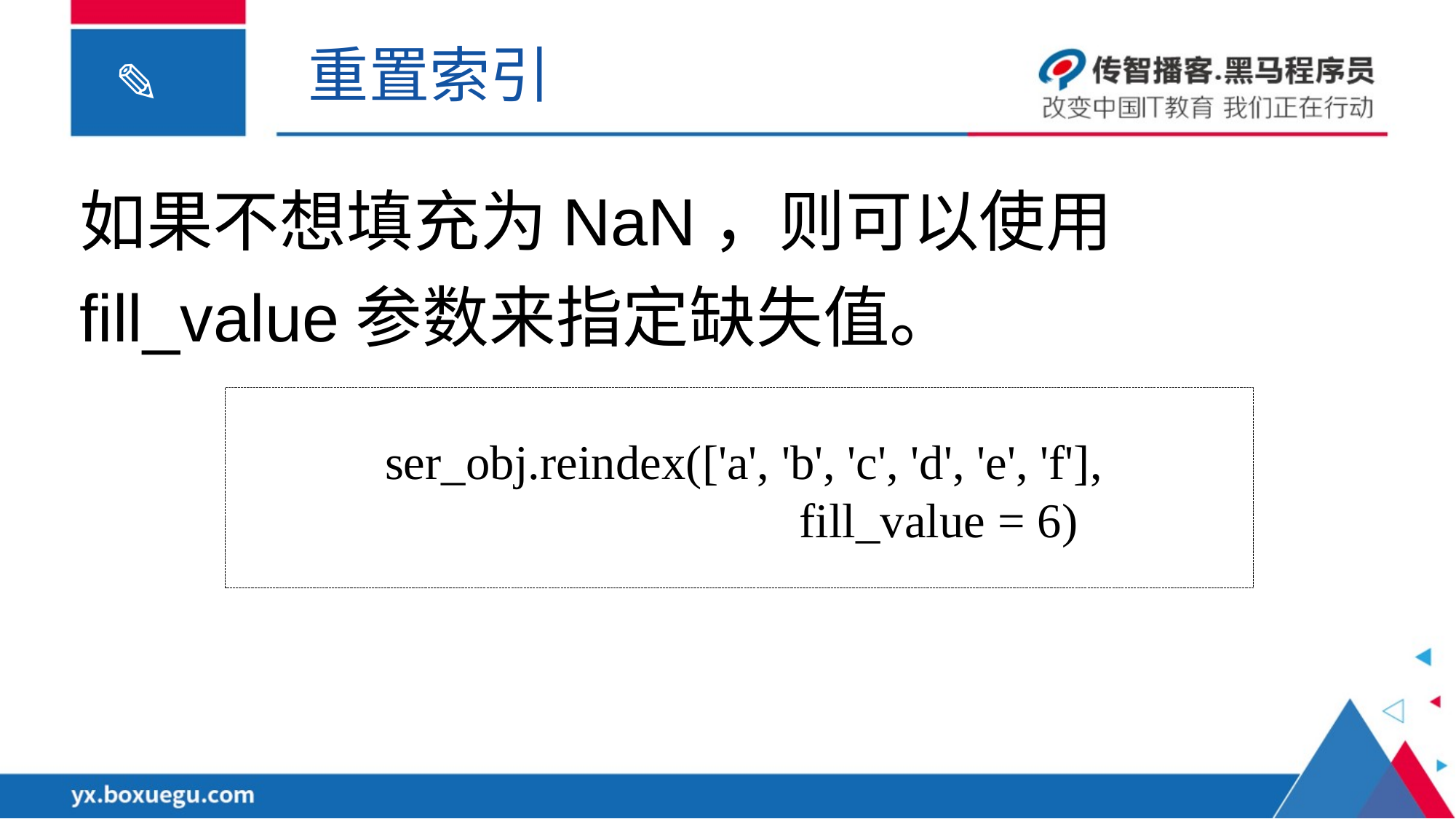

重置索引
如果不想填充为NaN，则可以使用fill_value参数来指定缺失值。

ser_obj.reindex(['a', 'b', 'c', 'd', 'e', 'f'],
                                  fill_value = 6)